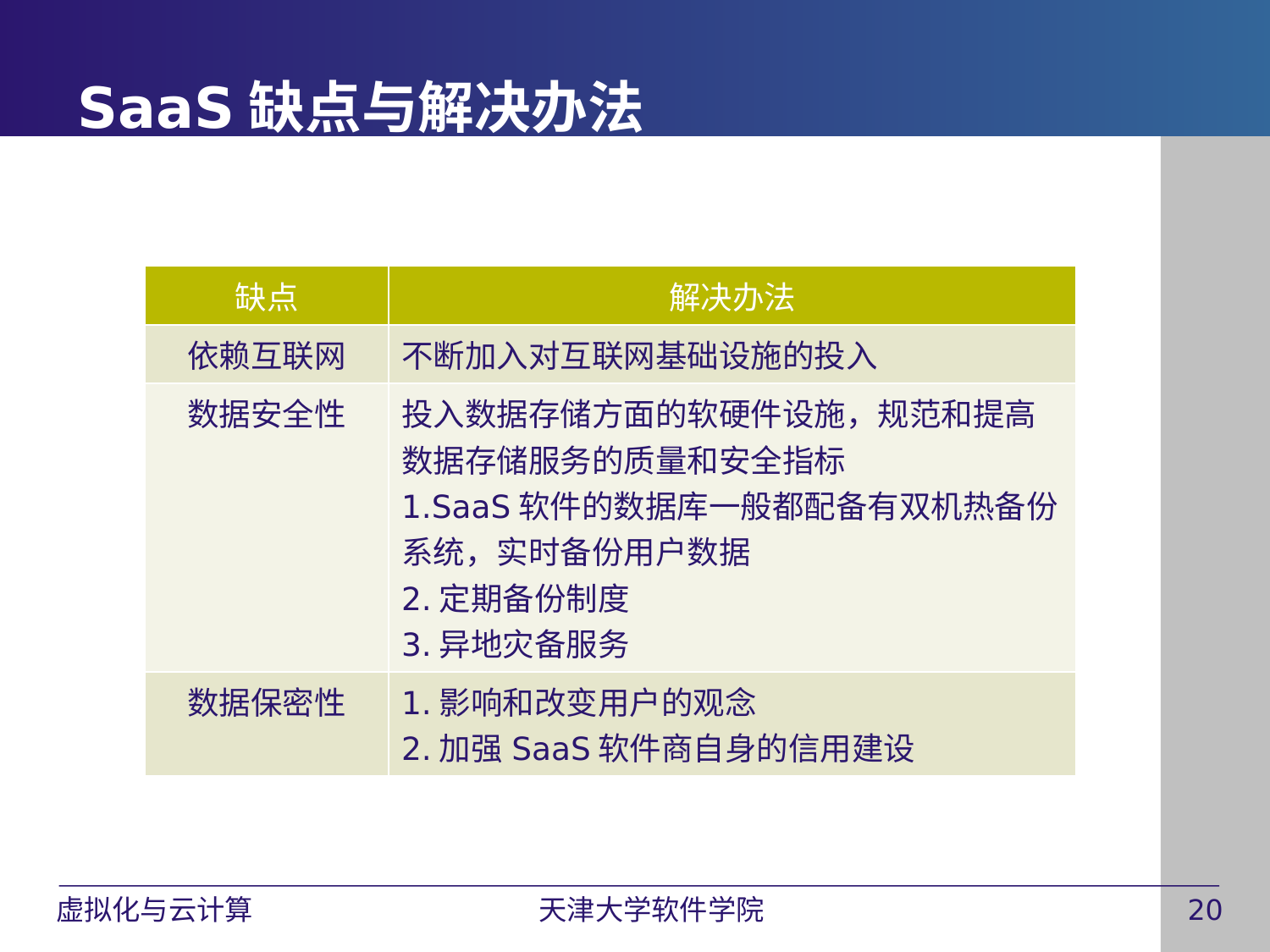

# SaaS缺点与解决办法
| 缺点 | 解决办法 |
| --- | --- |
| 依赖互联网 | 不断加入对互联网基础设施的投入 |
| 数据安全性 | 投入数据存储方面的软硬件设施，规范和提高数据存储服务的质量和安全指标 1.SaaS软件的数据库一般都配备有双机热备份系统，实时备份用户数据 2.定期备份制度 3.异地灾备服务 |
| 数据保密性 | 1.影响和改变用户的观念 2.加强SaaS软件商自身的信用建设 |